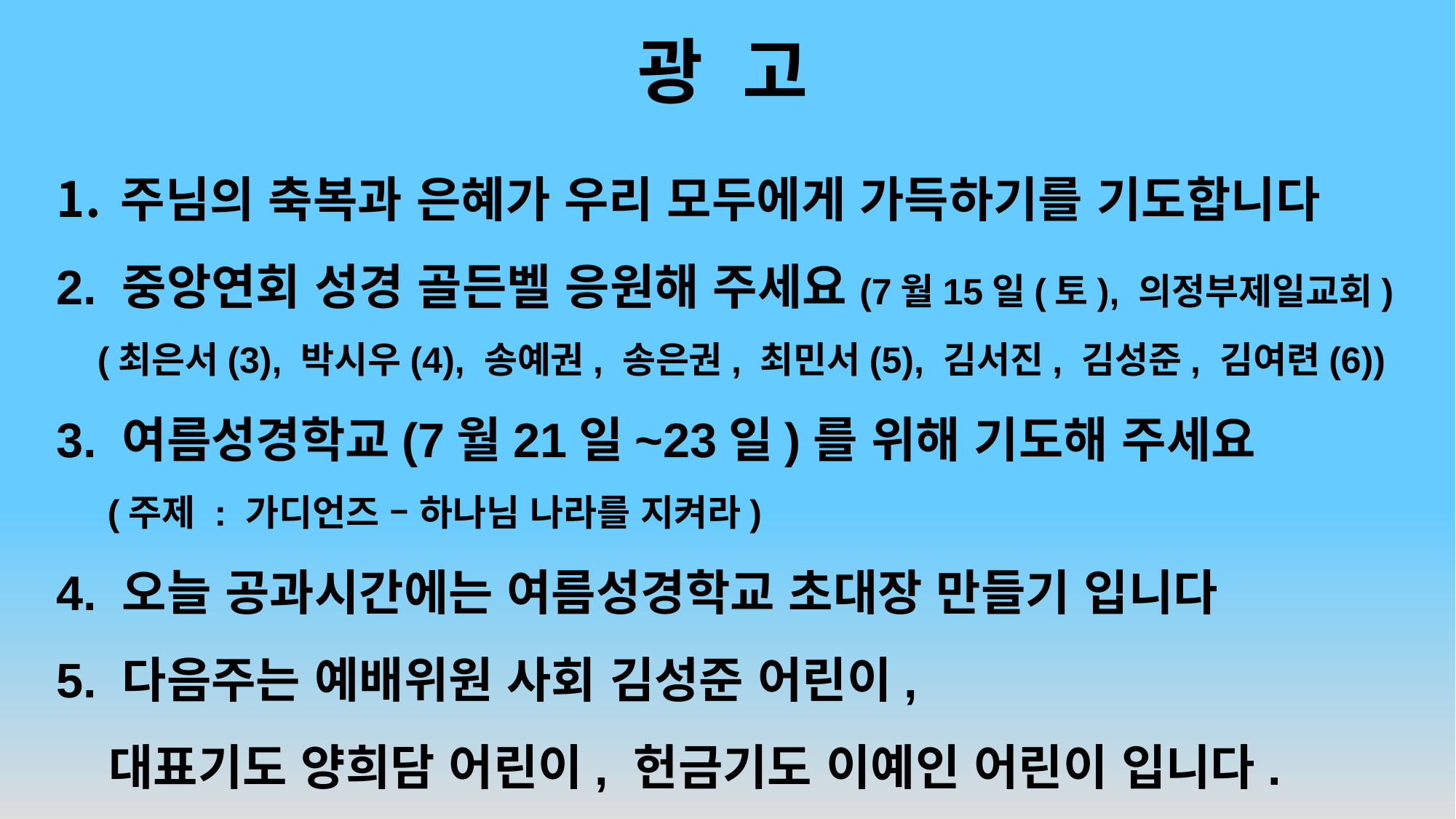

# 광  고
주님의 축복과 은혜가 우리 모두에게 가득하기를 기도합니다
2. 중앙연회 성경 골든벨 응원해 주세요(7월15일(토), 의정부제일교회)
    (최은서(3), 박시우(4), 송예권, 송은권, 최민서(5), 김서진, 김성준, 김여련(6))
3. 여름성경학교(7월21일~23일)를 위해 기도해 주세요
     (주제 : 가디언즈 – 하나님 나라를 지켜라)
4. 오늘 공과시간에는 여름성경학교 초대장 만들기 입니다
5. 다음주는 예배위원 사회 김성준 어린이,
   대표기도 양희담 어린이, 헌금기도 이예인 어린이 입니다.